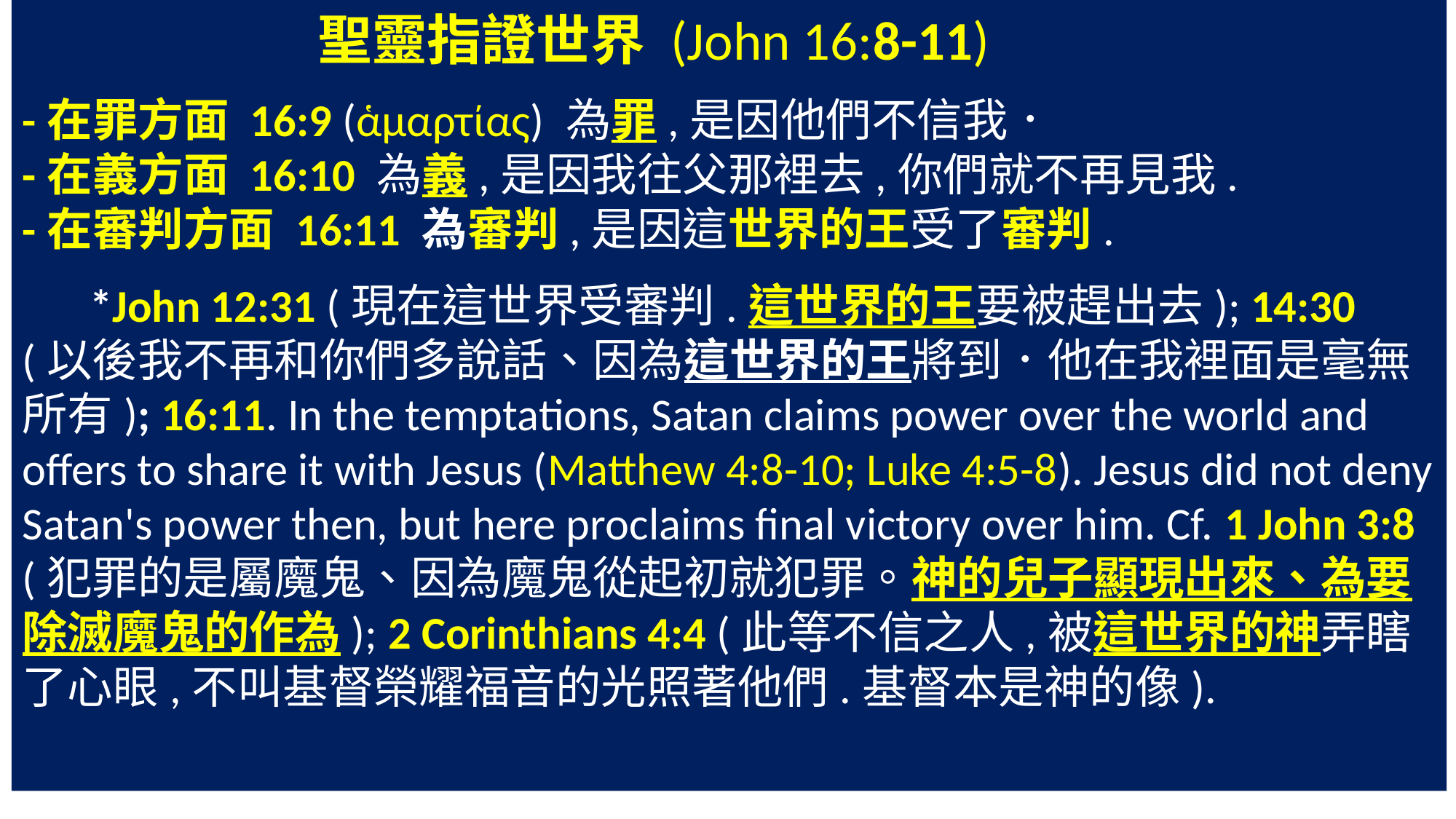

聖靈指證世界 (John 16:8-11)

-在罪方面 16:9 (ἁμαρτίας) 為罪,是因他們不信我．
-在義方面 16:10 為義,是因我往父那裡去,你們就不再見我.
-在審判方面 16:11 為審判,是因這世界的王受了審判.

       *John 12:31 (現在這世界受審判.這世界的王要被趕出去); 14:30 (以後我不再和你們多說話、因為這世界的王將到．他在我裡面是毫無所有); 16:11. In the temptations, Satan claims power over the world and offers to share it with Jesus (Matthew 4:8-10; Luke 4:5-8). Jesus did not deny Satan's power then, but here proclaims final victory over him. Cf. 1 John 3:8 (犯罪的是屬魔鬼、因為魔鬼從起初就犯罪。神的兒子顯現出來、為要除滅魔鬼的作為); 2 Corinthians 4:4 (此等不信之人,被這世界的神弄瞎了心眼,不叫基督榮耀福音的光照著他們.基督本是神的像).